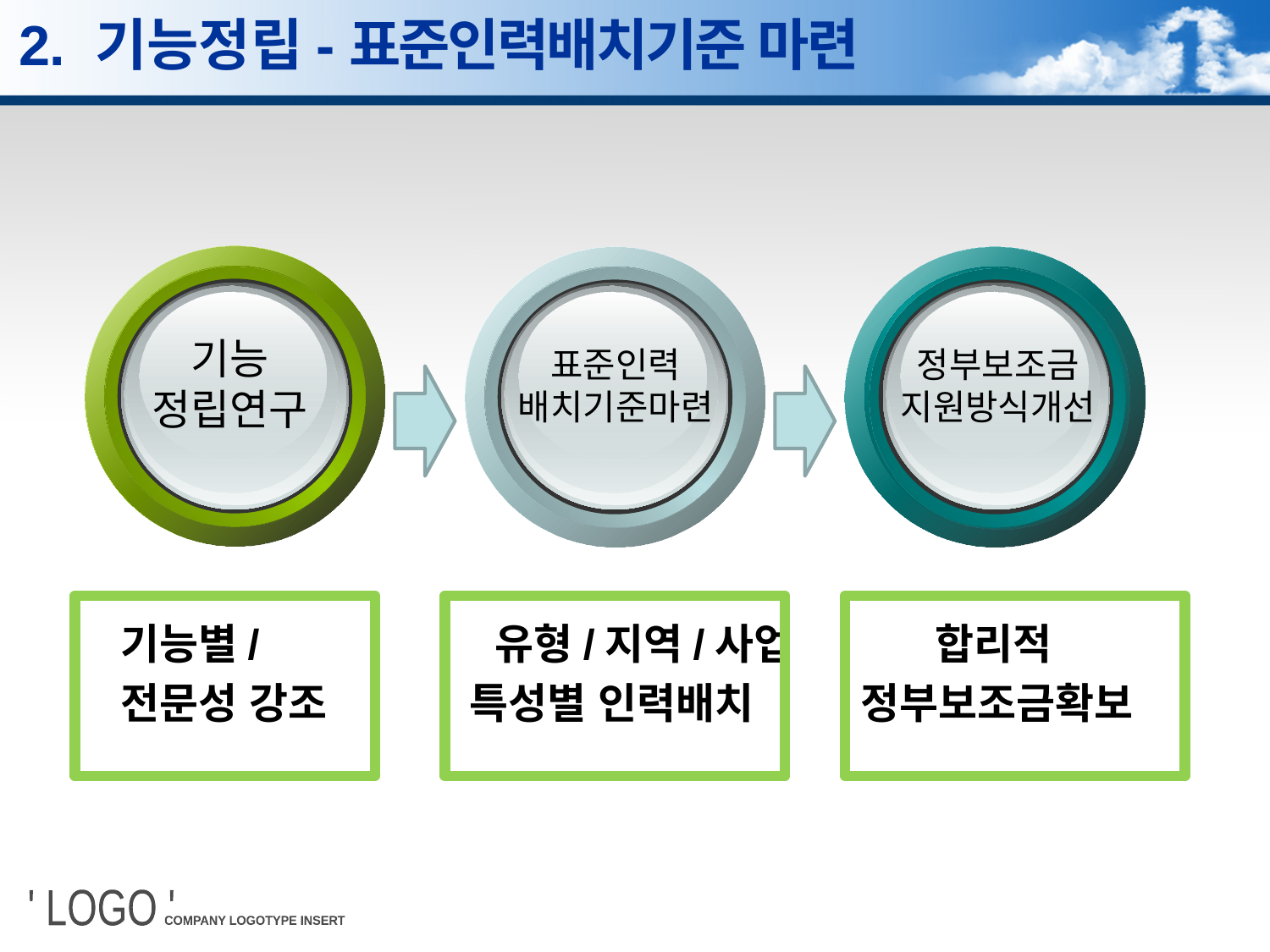

2. 기능정립-표준인력배치기준 마련

  기능별/                   유형/지역/사업            합리적
  전문성 강조            특성별 인력배치         정부보조금확보

기능
정립연구
표준인력
배치기준마련
정부보조금
지원방식개선